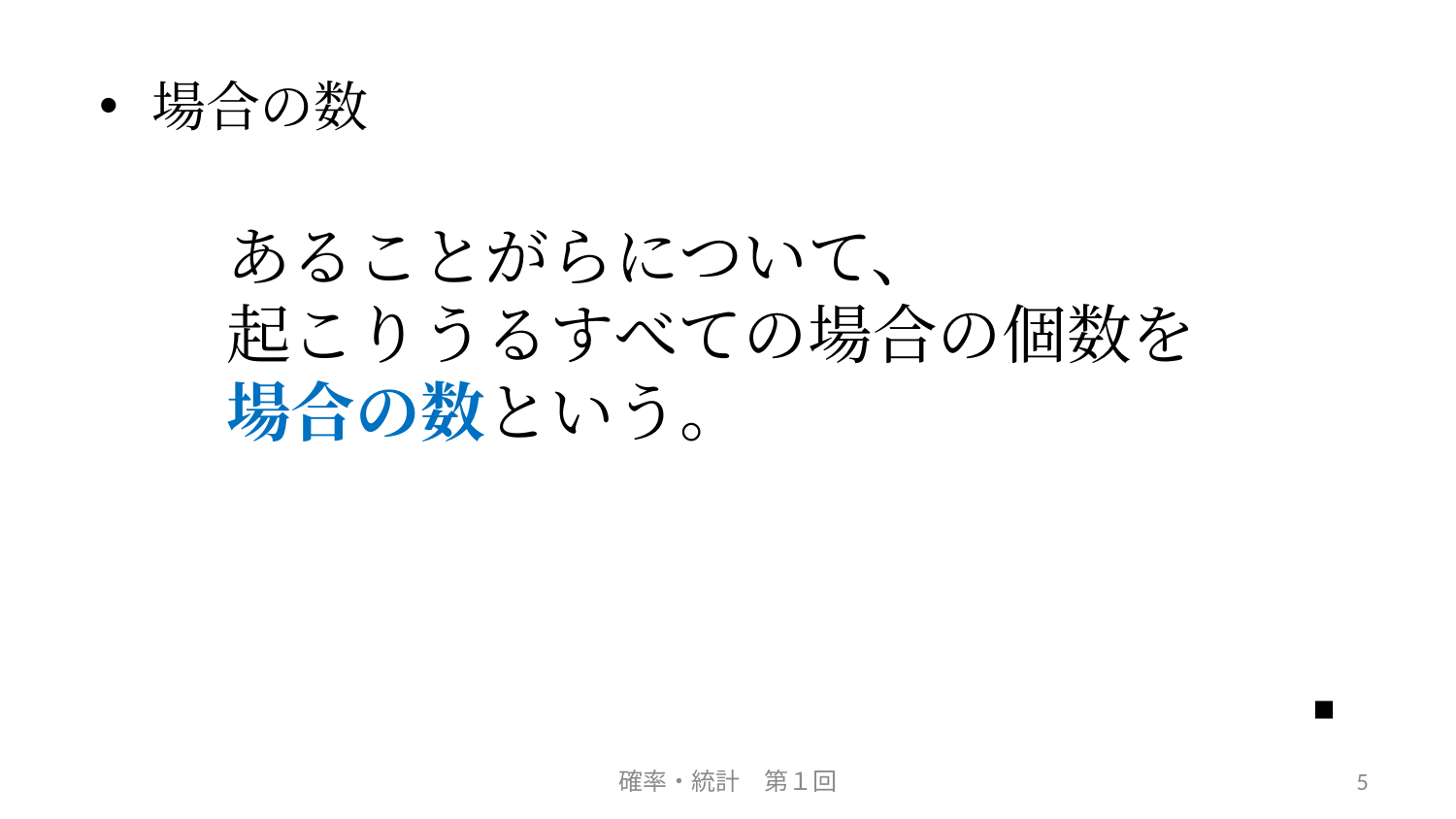

場合の数
あることがらについて、
起こりうるすべての場合の個数を
場合の数という。
■

確率・統計　第１回
5